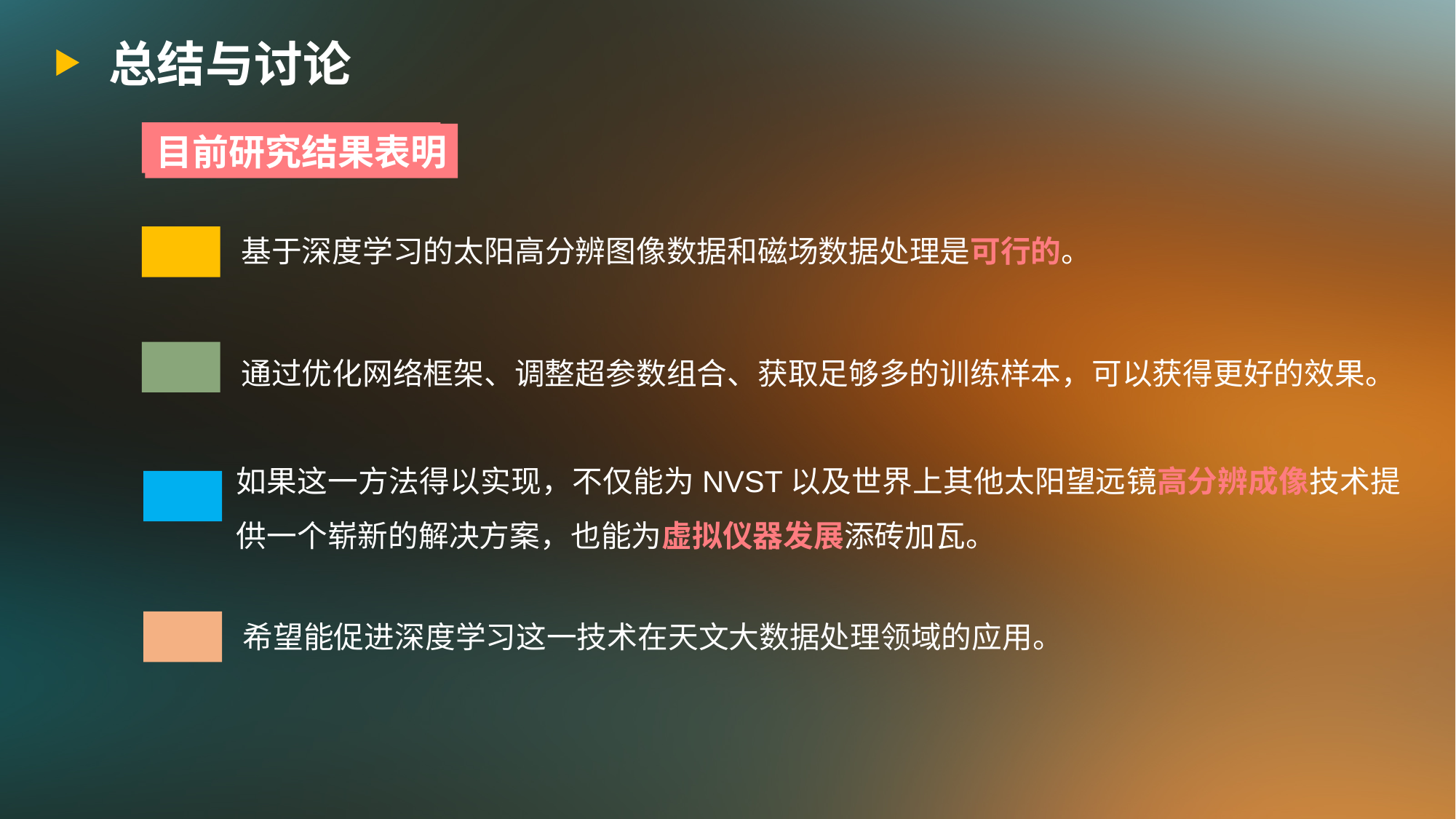

总结与讨论

目前研究结果表明

基于深度学习的太阳高分辨图像数据和磁场数据处理是可行的。
通过优化网络框架、调整超参数组合、获取足够多的训练样本，可以获得更好的效果。

如果这一方法得以实现，不仅能为NVST以及世界上其他太阳望远镜高分辨成像技术提供一个崭新的解决方案，也能为虚拟仪器发展添砖加瓦。

希望能促进深度学习这一技术在天文大数据处理领域的应用。